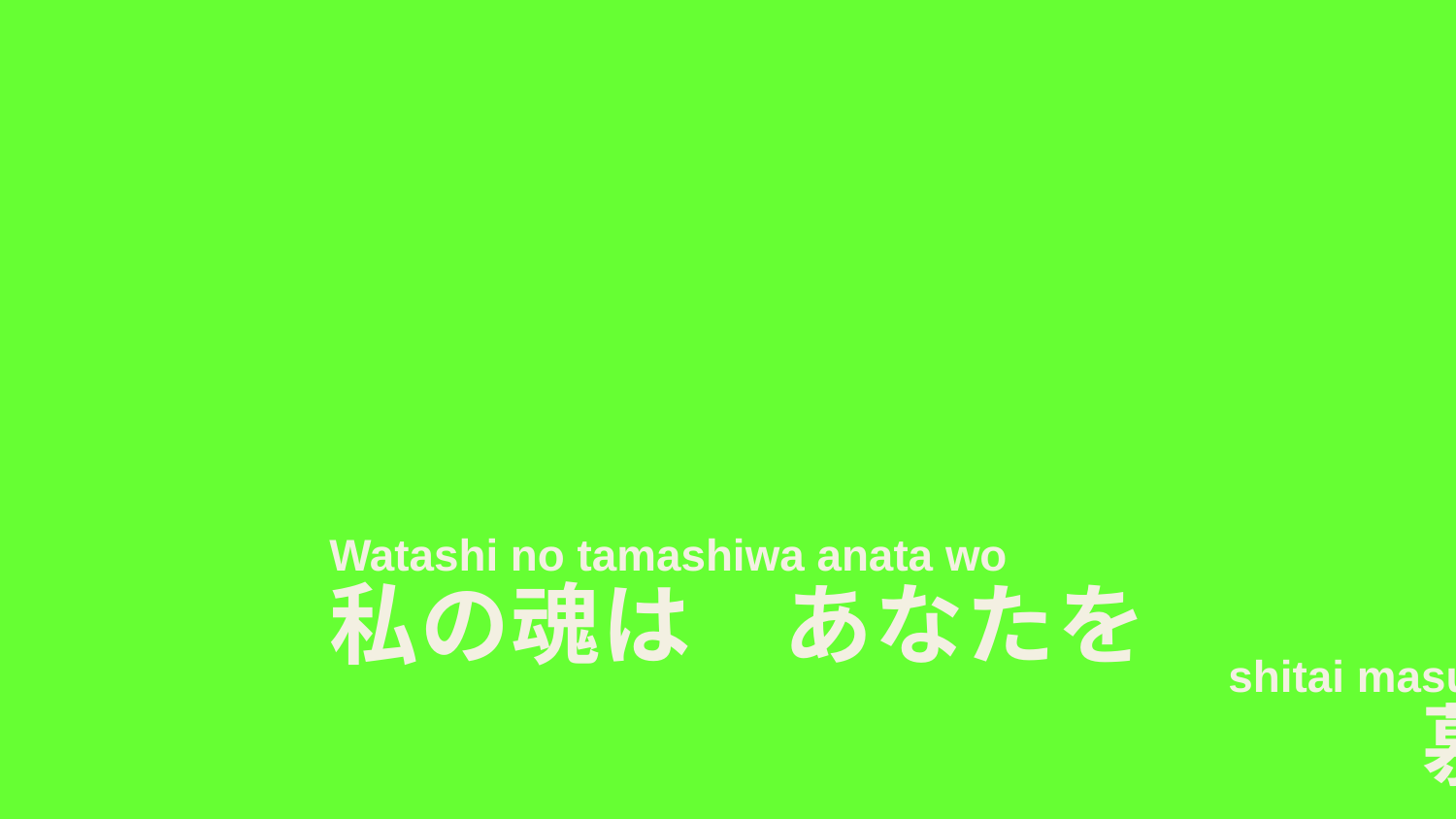

Watashi no tamashiwa anata wo

　　　　　　　　　　　　　　　　　　　　shitai masu
私の魂は　あなたを
　　　　　　　　　　　　慕います